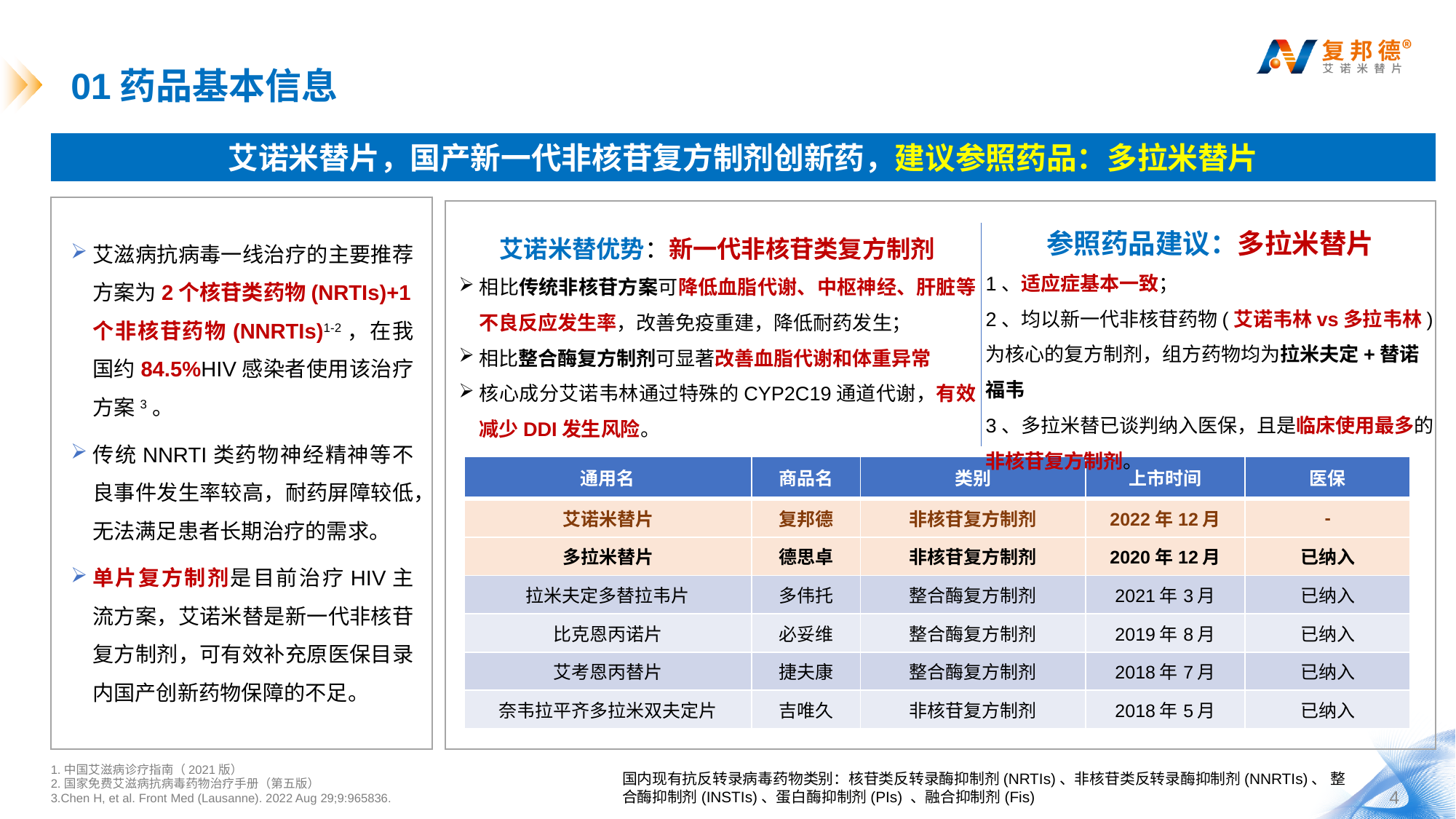

# 01药品基本信息
艾诺米替片，国产新一代非核苷复方制剂创新药，建议参照药品：多拉米替片

参照药品建议：多拉米替片
1、适应症基本一致；
2、均以新一代非核苷药物(艾诺韦林vs多拉韦林)为核心的复方制剂，组方药物均为拉米夫定+替诺福韦
3、多拉米替已谈判纳入医保，且是临床使用最多的非核苷复方制剂。
艾诺米替优势：新一代非核苷类复方制剂
相比传统非核苷方案可降低血脂代谢、中枢神经、肝脏等不良反应发生率，改善免疫重建，降低耐药发生；
相比整合酶复方制剂可显著改善血脂代谢和体重异常
核心成分艾诺韦林通过特殊的CYP2C19通道代谢，有效减少DDI发生风险。
艾滋病抗病毒一线治疗的主要推荐方案为2个核苷类药物(NRTIs)+1个非核苷药物(NNRTIs)1-2，在我国约84.5%HIV感染者使用该治疗方案3。
传统NNRTI类药物神经精神等不良事件发生率较高，耐药屏障较低，无法满足患者长期治疗的需求。
单片复方制剂是目前治疗HIV主流方案，艾诺米替是新一代非核苷复方制剂，可有效补充原医保目录内国产创新药物保障的不足。
| 通用名 | 商品名 | 类别 | 上市时间 | 医保 |
| --- | --- | --- | --- | --- |
| 艾诺米替片 | 复邦德 | 非核苷复方制剂 | 2022年12月 | - |
| 多拉米替片 | 德思卓 | 非核苷复方制剂 | 2020年12月 | 已纳入 |
| 拉米夫定多替拉韦片 | 多伟托 | 整合酶复方制剂 | 2021年3月 | 已纳入 |
| 比克恩丙诺片 | 必妥维 | 整合酶复方制剂 | 2019年8月 | 已纳入 |
| 艾考恩丙替片 | 捷夫康 | 整合酶复方制剂 | 2018年7月 | 已纳入 |
| 奈韦拉平齐多拉米双夫定片 | 吉唯久 | 非核苷复方制剂 | 2018年5月 | 已纳入 |
1.中国艾滋病诊疗指南（2021版）
2.国家免费艾滋病抗病毒药物治疗手册（第五版）
3.Chen H, et al. Front Med (Lausanne). 2022 Aug 29;9:965836.
国内现有抗反转录病毒药物类别：核苷类反转录酶抑制剂(NRTIs)、非核苷类反转录酶抑制剂(NNRTIs)、 整合酶抑制剂(INSTIs)、蛋白酶抑制剂(PIs) 、融合抑制剂(Fis)
4